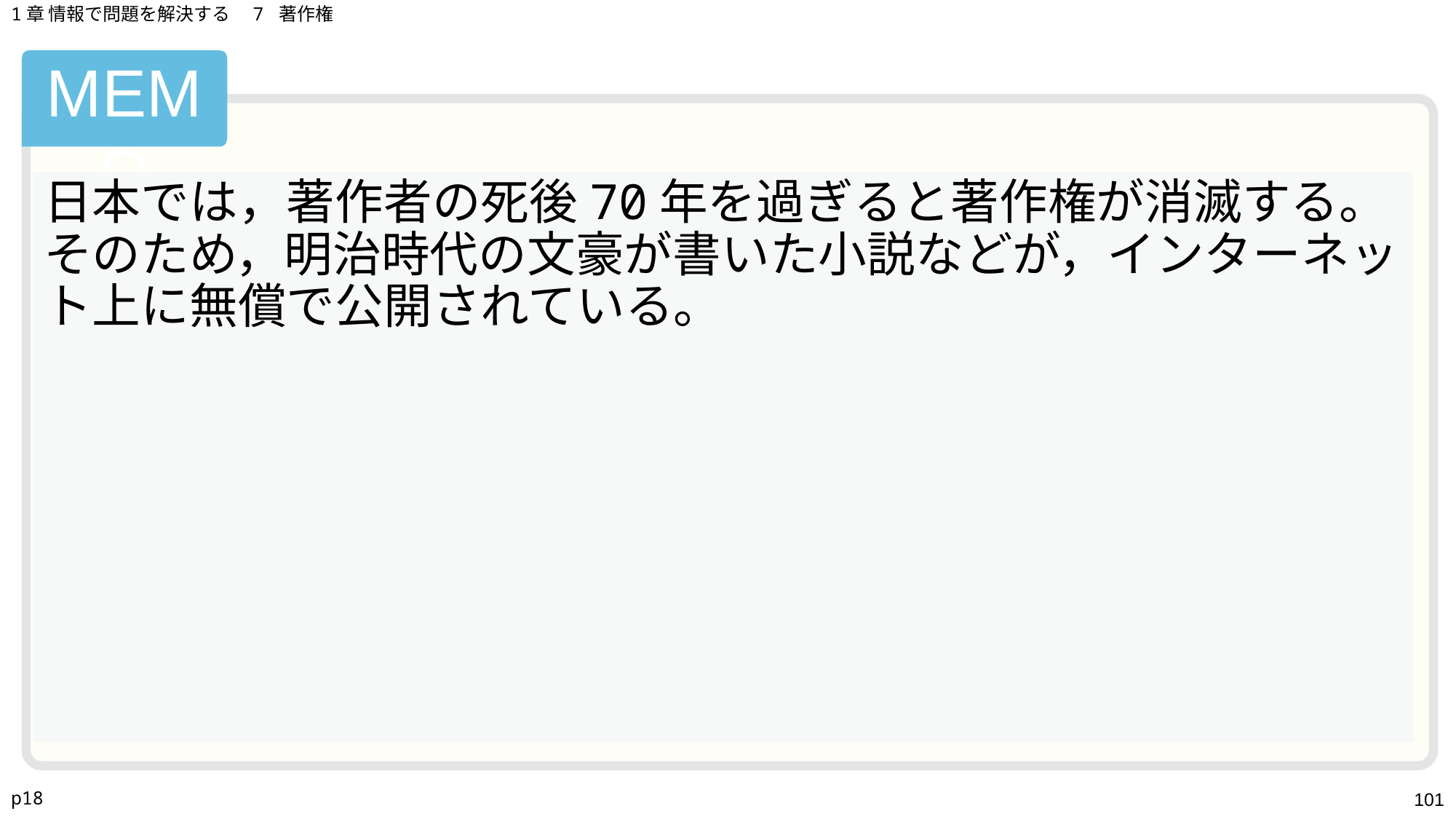

1章 情報で問題を解決する　7 著作権

日本では，著作者の死後70年を過ぎると著作権が消滅する。そのため，明治時代の文豪が書いた小説などが，インターネット上に無償で公開されている。
p18
101